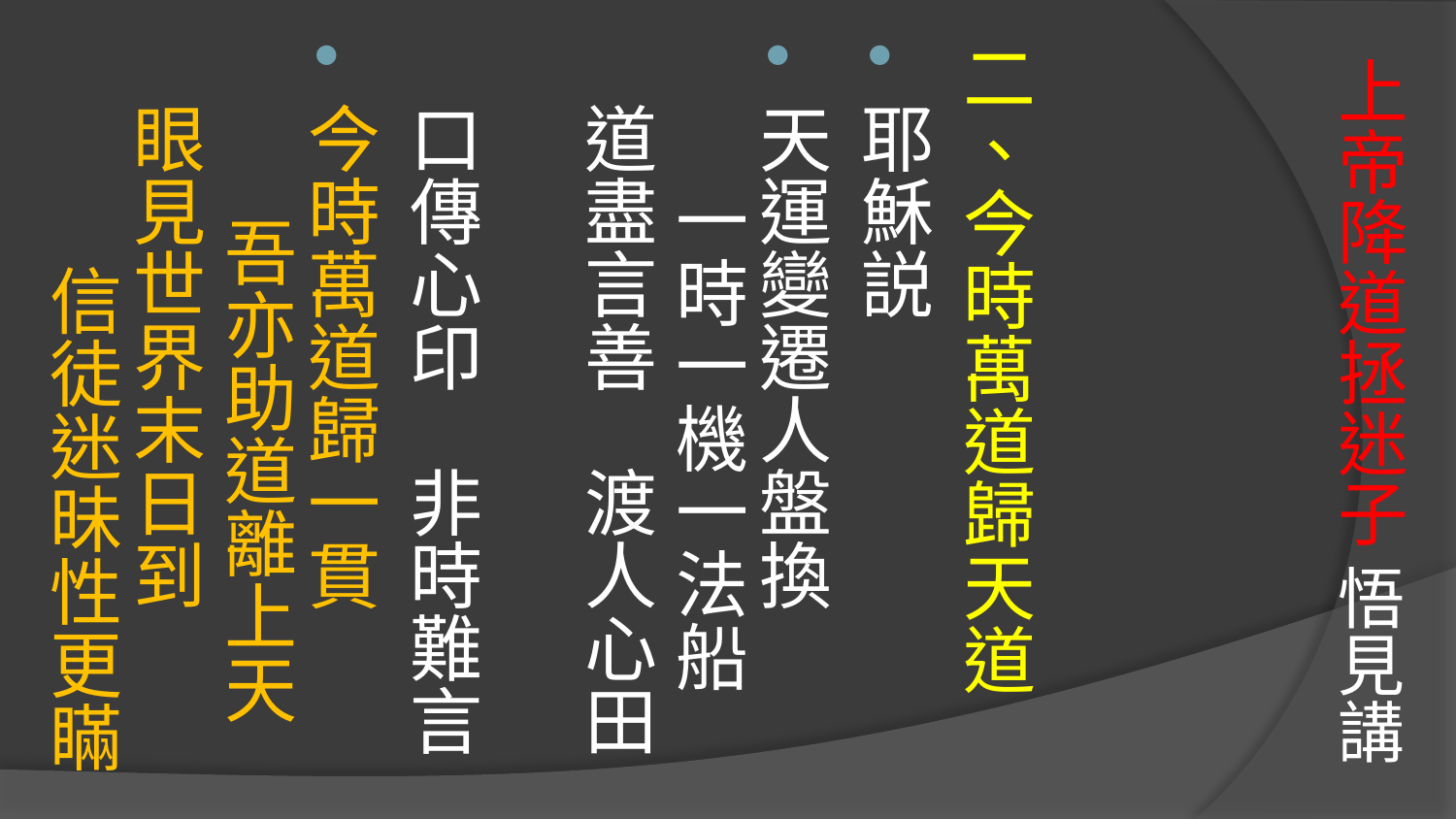

二、今時萬道歸天道
耶穌説
天運變遷人盤換　            一時一機一法船　
道盡言善　渡人心田　
口傳心印　非時難言
今時萬道歸一貫　              吾亦助道離上天
眼見世界末日到　                 信徒迷昧性更瞞
# 上帝降道拯迷子 悟見講